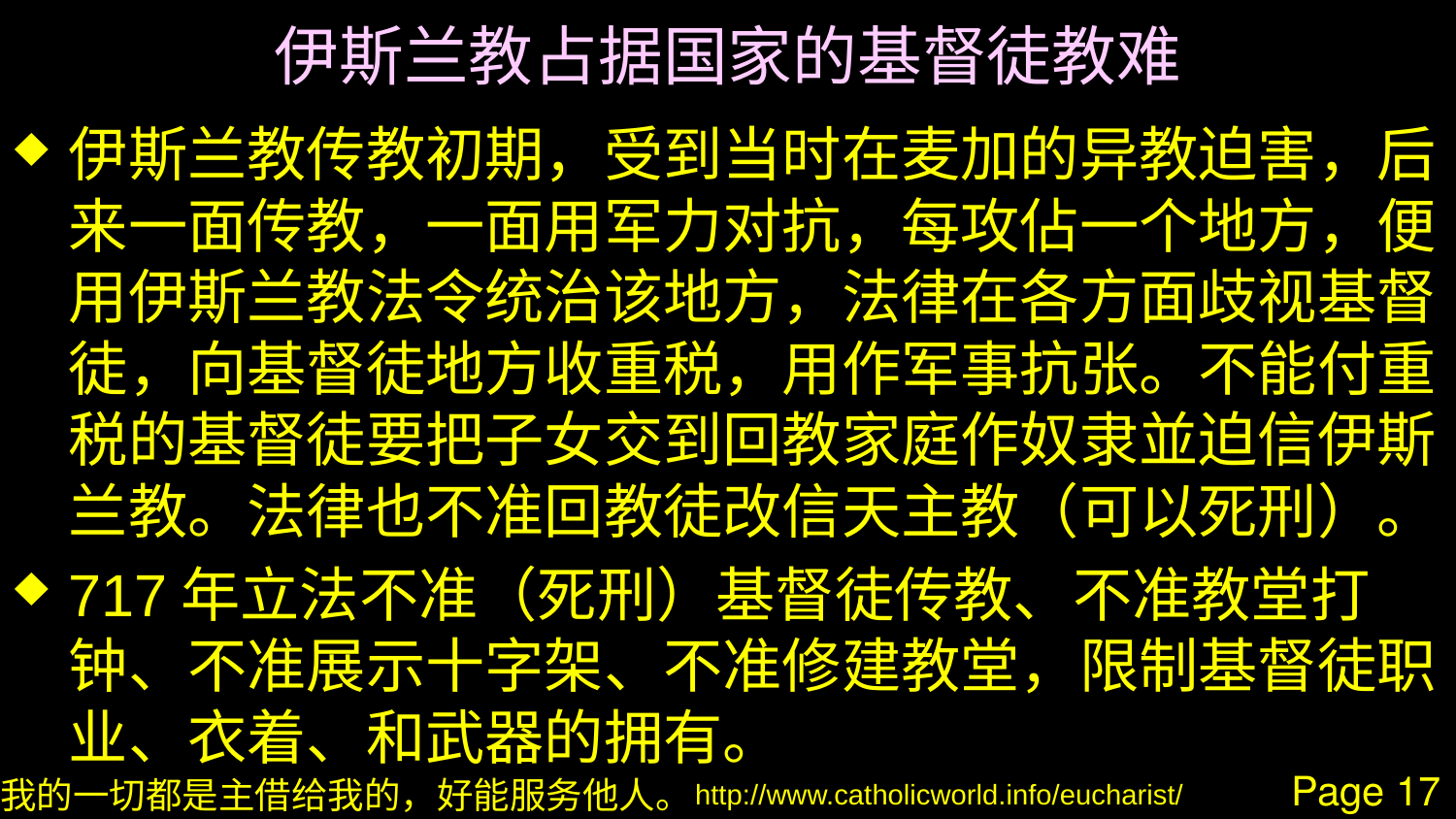

# 伊斯兰教占据国家的基督徒教难
伊斯兰教传教初期，受到当时在麦加的异教迫害，后来一面传教，一面用军力对抗，每攻佔一个地方，便用伊斯兰教法令统治该地方，法律在各方面歧视基督徒，向基督徒地方收重税，用作军事抗张。不能付重税的基督徒要把子女交到回教家庭作奴隶並迫信伊斯兰教。法律也不准回教徒改信天主教（可以死刑）。
717年立法不准（死刑）基督徒传教、不准教堂打钟、不准展示十字架、不准修建教堂，限制基督徒职业、衣着、和武器的拥有。